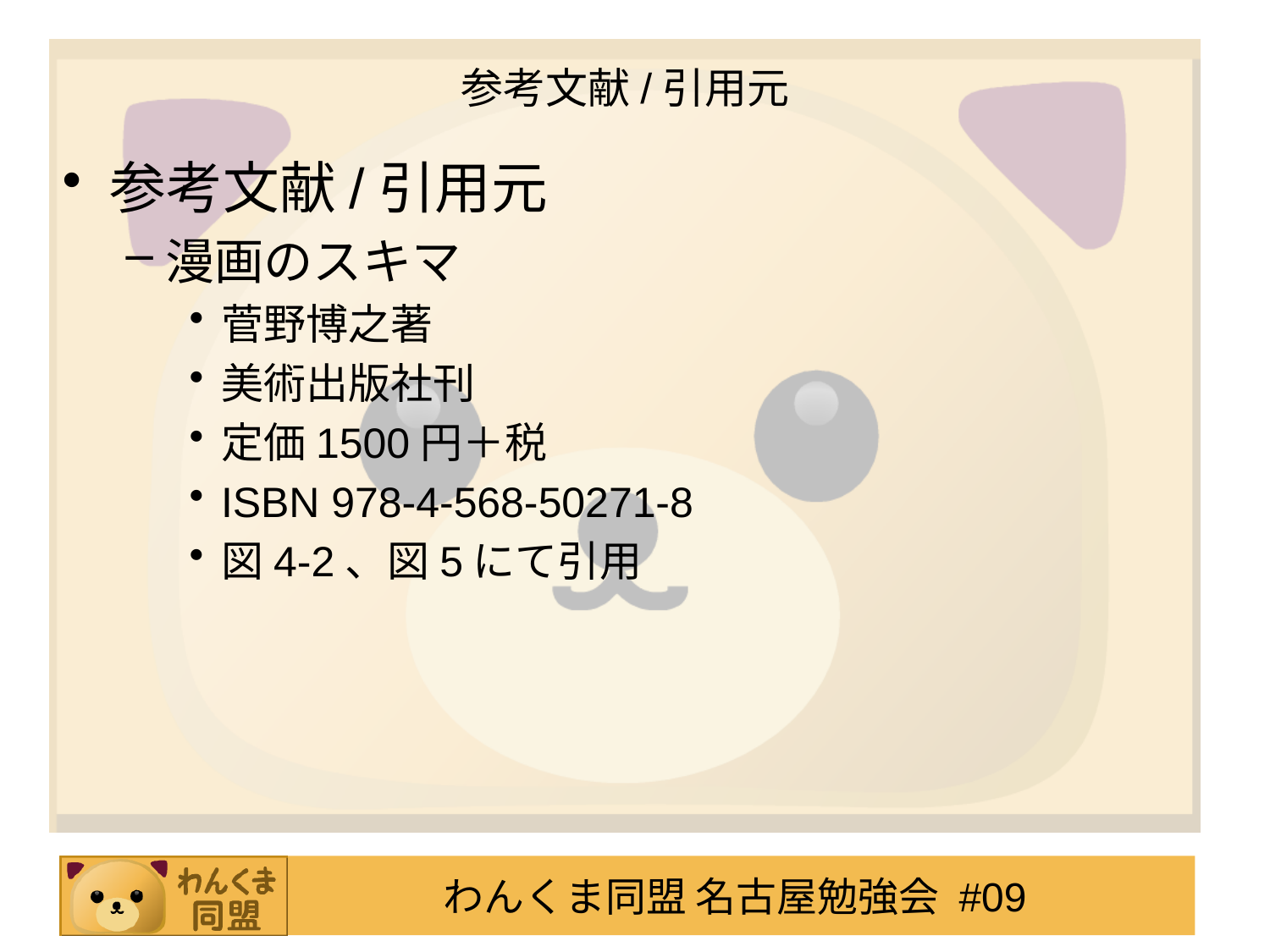

# 参考文献/引用元
参考文献/引用元
漫画のスキマ
菅野博之著
美術出版社刊
定価1500円＋税
ISBN 978-4-568-50271-8
図4-2、図5にて引用